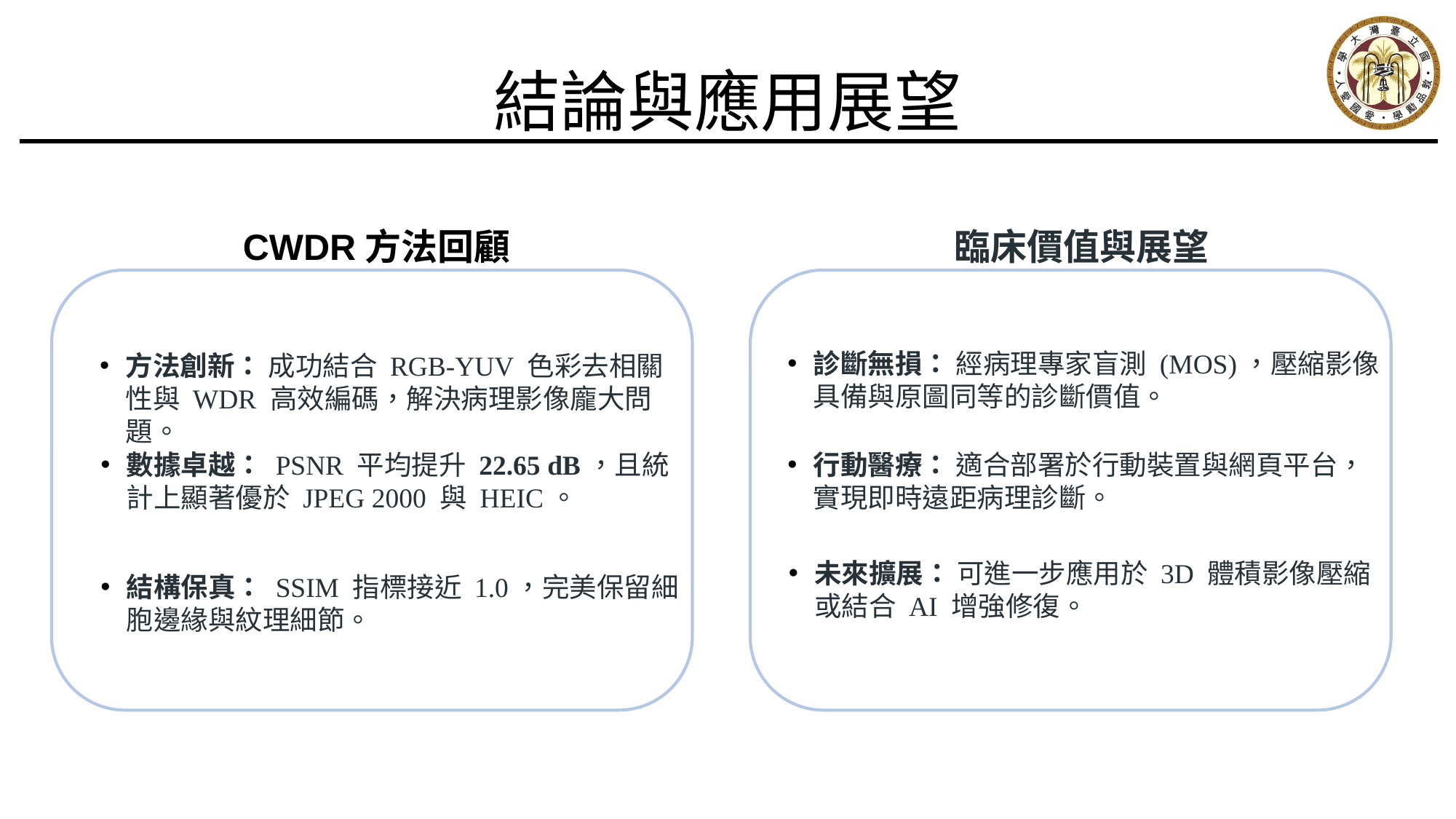

結論與應用展望
臨床價值與展望
CWDR方法回顧

診斷無損： 經病理專家盲測 (MOS)，壓縮影像具備與原圖同等的診斷價值。
方法創新： 成功結合 RGB-YUV 色彩去相關性與 WDR 高效編碼，解決病理影像龐大問題。

數據卓越： PSNR 平均提升 22.65 dB，且統計上顯著優於 JPEG 2000 與 HEIC。
行動醫療： 適合部署於行動裝置與網頁平台，實現即時遠距病理診斷。
未來擴展： 可進一步應用於 3D 體積影像壓縮或結合 AI 增強修復。
結構保真： SSIM 指標接近 1.0，完美保留細胞邊緣與紋理細節。